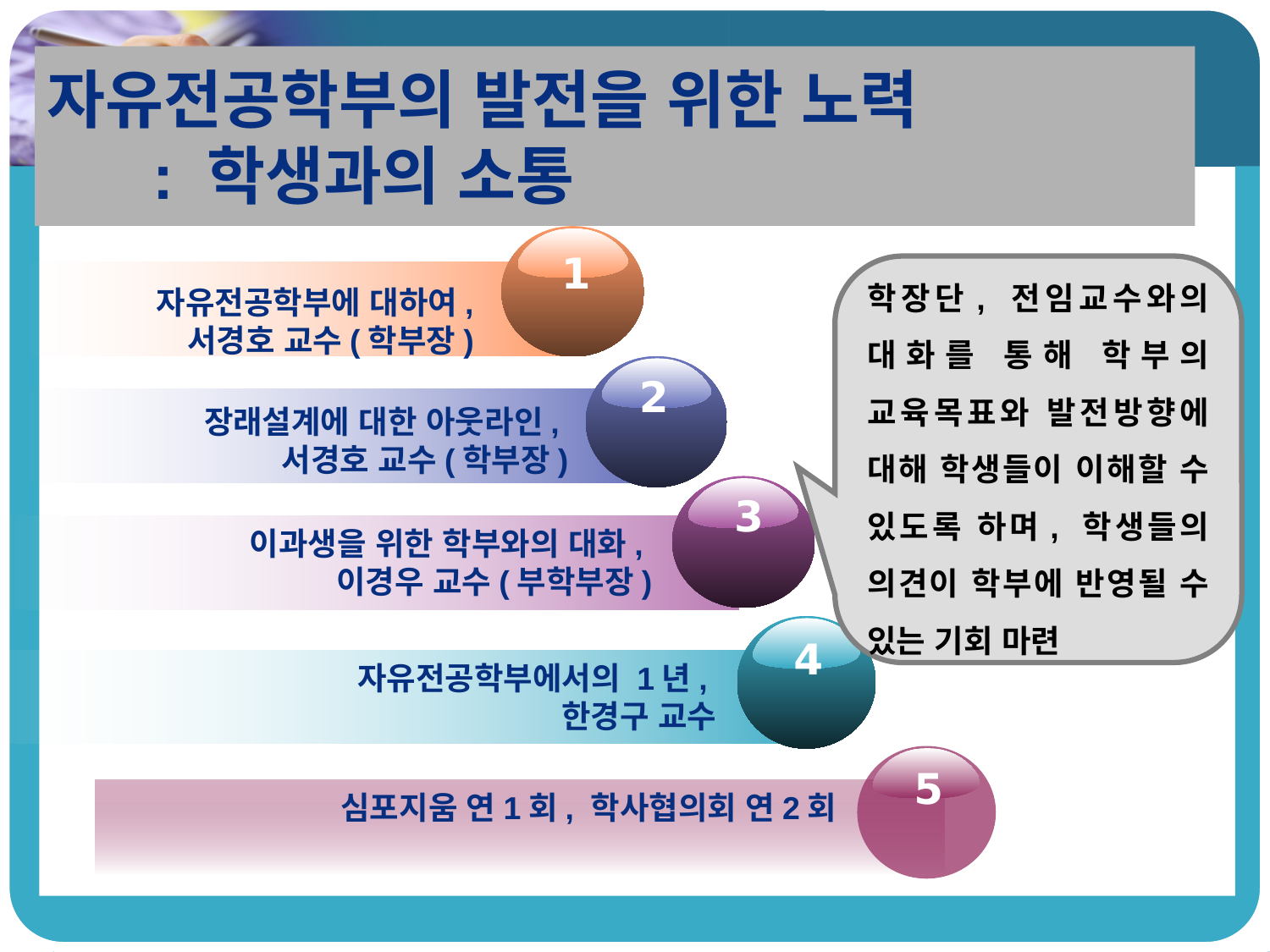

자유전공학부의 발전을 위한 노력
      : 학생과의 소통

1

학장단, 전임교수와의 대화를 통해 학부의 교육목표와 발전방향에 대해 학생들이 이해할 수 있도록 하며, 학생들의 의견이 학부에 반영될 수 있는 기회 마련
자유전공학부에 대하여, 서경호 교수(학부장)

2

장래설계에 대한 아웃라인,
서경호 교수(학부장)

3

이과생을 위한 학부와의 대화,
이경우 교수(부학부장)

4

자유전공학부에서의 1년,
한경구 교수

5

심포지움 연1회, 학사협의회 연2회